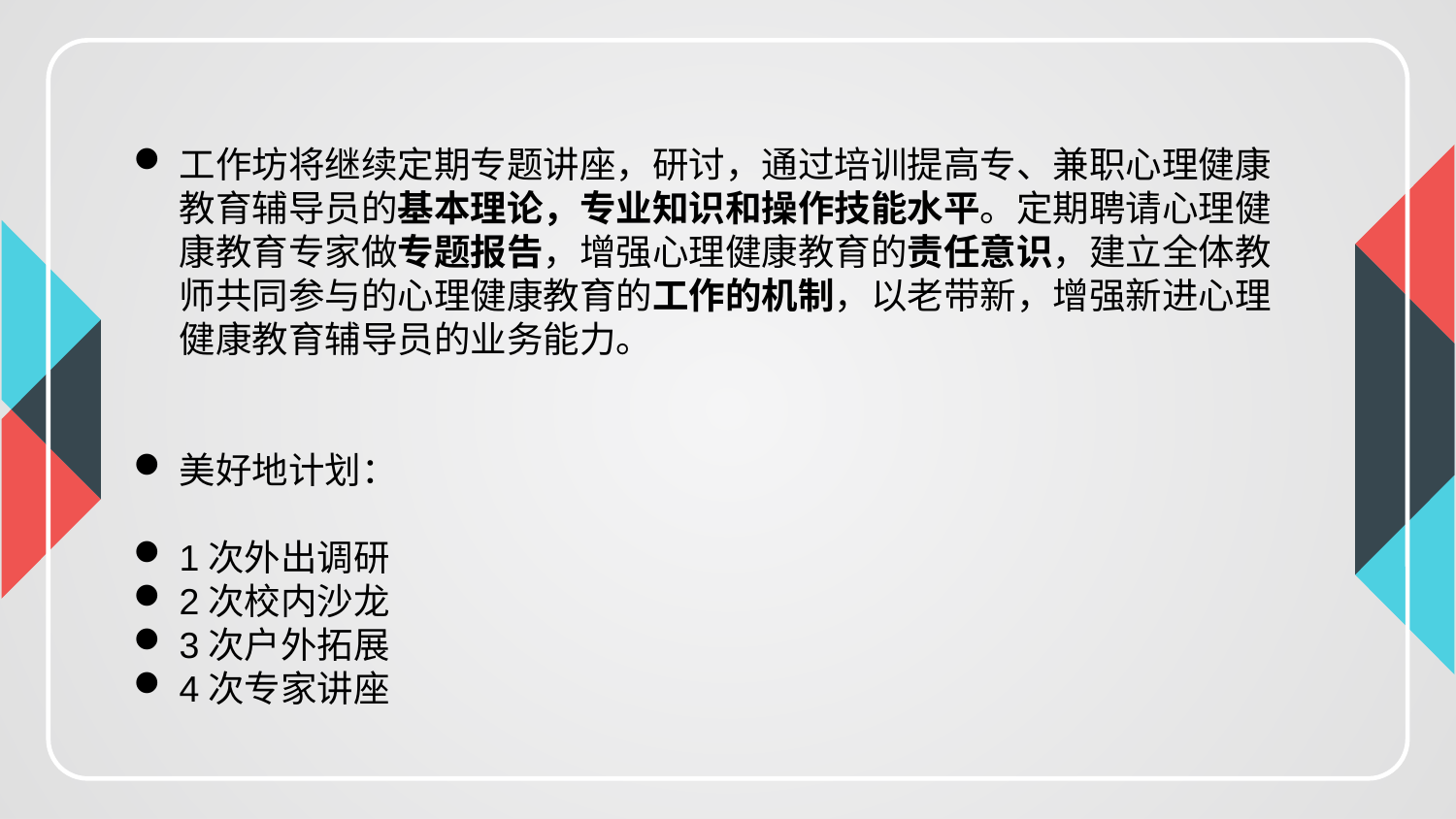

工作坊将继续定期专题讲座，研讨，通过培训提高专、兼职心理健康教育辅导员的基本理论，专业知识和操作技能水平。定期聘请心理健康教育专家做专题报告，增强心理健康教育的责任意识，建立全体教师共同参与的心理健康教育的工作的机制，以老带新，增强新进心理健康教育辅导员的业务能力。

美好地计划：

1次外出调研
2次校内沙龙
3次户外拓展
4次专家讲座